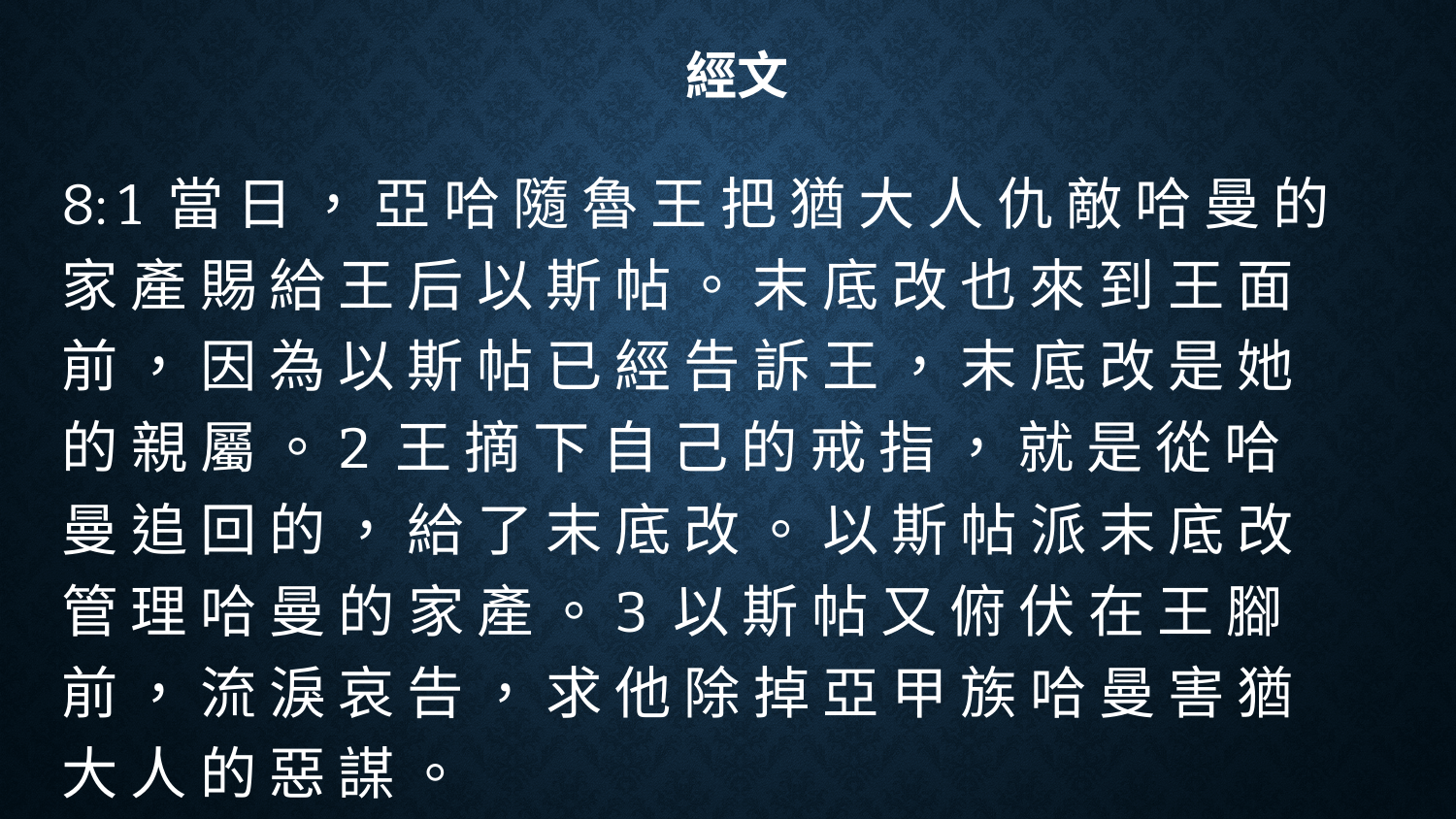

# 經文
8: 1 當 日 ， 亞 哈 隨 魯 王 把 猶 大 人 仇 敵 哈 曼 的 家 產 賜 給 王 后 以 斯 帖 。 末 底 改 也 來 到 王 面 前 ， 因 為 以 斯 帖 已 經 告 訴 王 ， 末 底 改 是 她 的 親 屬 。2 王 摘 下 自 己 的 戒 指 ， 就 是 從 哈 曼 追 回 的 ， 給 了 末 底 改 。 以 斯 帖 派 末 底 改 管 理 哈 曼 的 家 產 。3 以 斯 帖 又 俯 伏 在 王 腳 前 ， 流 淚 哀 告 ， 求 他 除 掉 亞 甲 族 哈 曼 害 猶 大 人 的 惡 謀 。